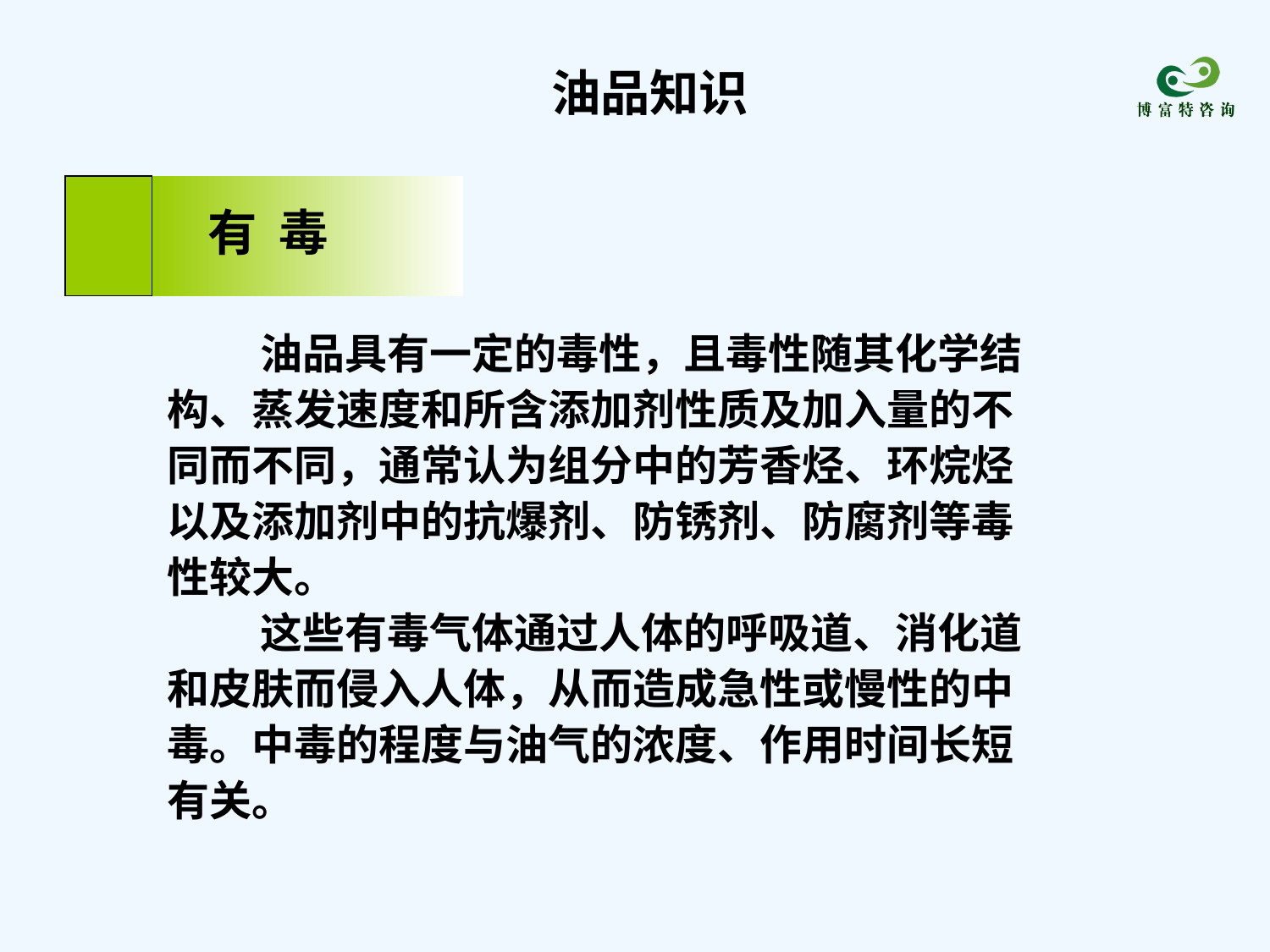

油品知识

有  毒
  油品具有一定的毒性，且毒性随其化学结构、蒸发速度和所含添加剂性质及加入量的不同而不同，通常认为组分中的芳香烃、环烷烃以及添加剂中的抗爆剂、防锈剂、防腐剂等毒性较大。
  这些有毒气体通过人体的呼吸道、消化道和皮肤而侵入人体，从而造成急性或慢性的中毒。中毒的程度与油气的浓度、作用时间长短有关。
17